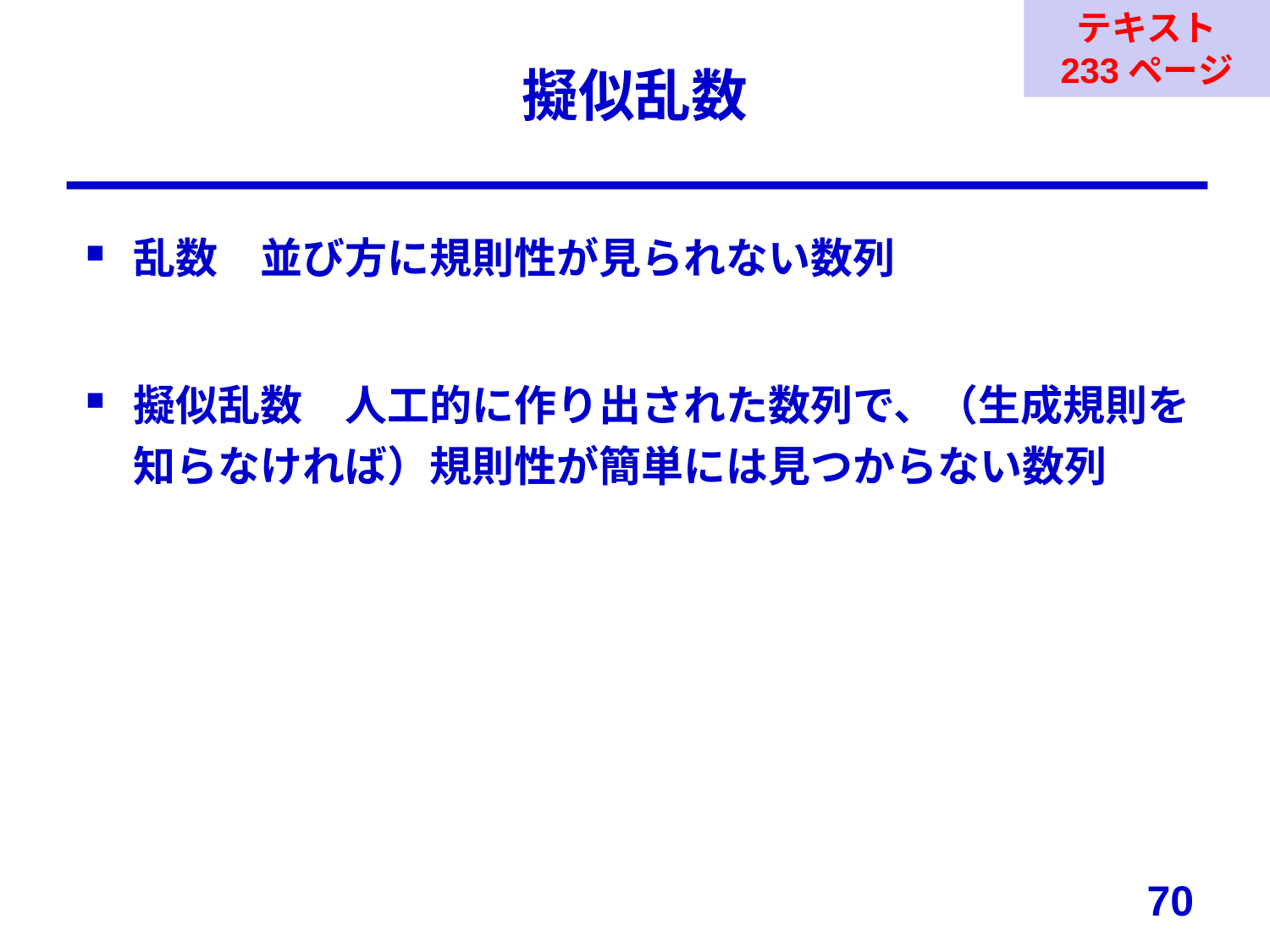

テキスト
233ページ
# 擬似乱数
乱数　並び方に規則性が見られない数列

擬似乱数　人工的に作り出された数列で、（生成規則を知らなければ）規則性が簡単には見つからない数列
70